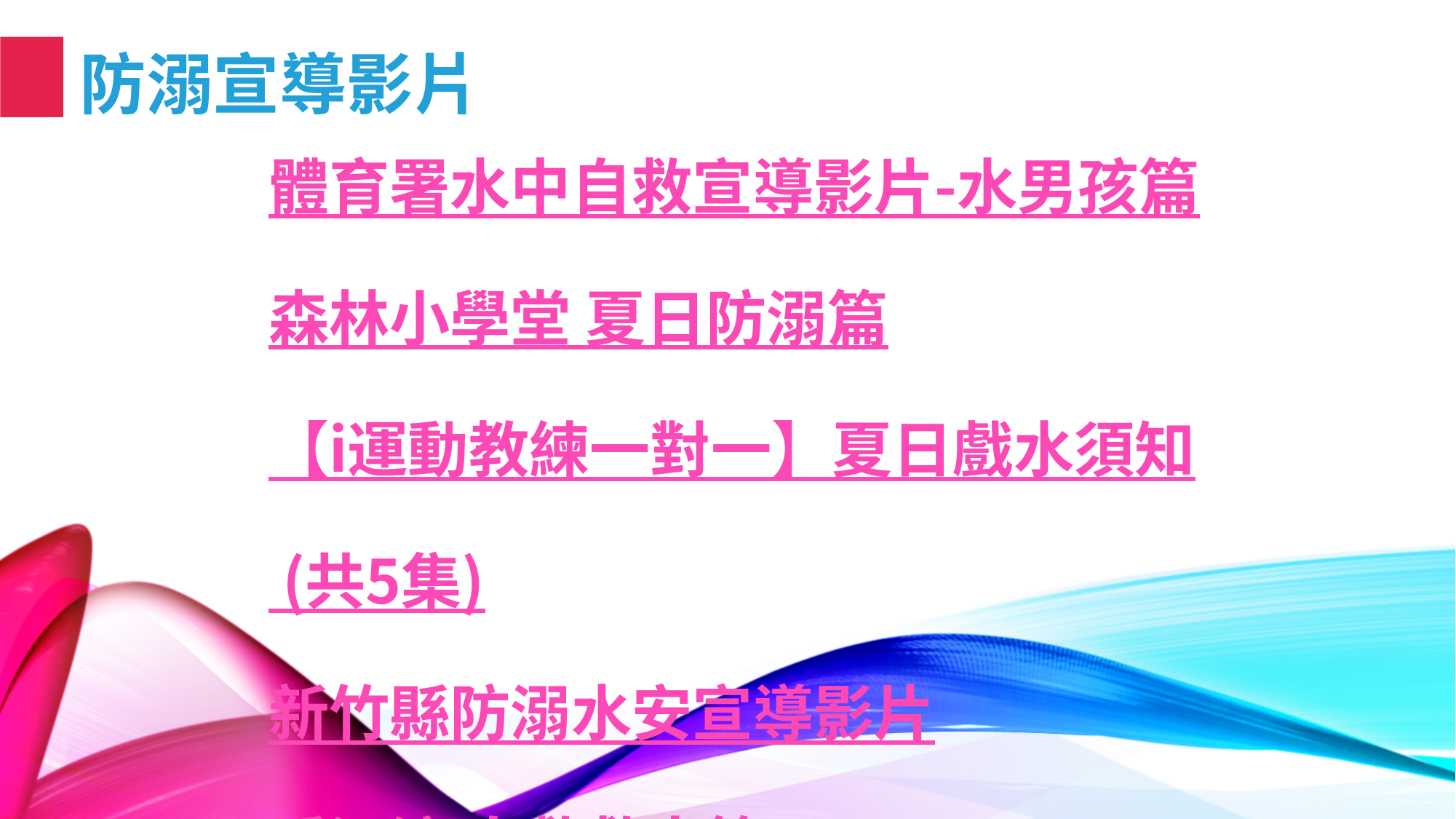

防溺宣導影片

體育署水中自救宣導影片-水男孩篇
森林小學堂 夏日防溺篇
【i運動教練一對一】夏日戲水須知 (共5集)
新竹縣防溺水安宣導影片
溪河流 自救救人篇